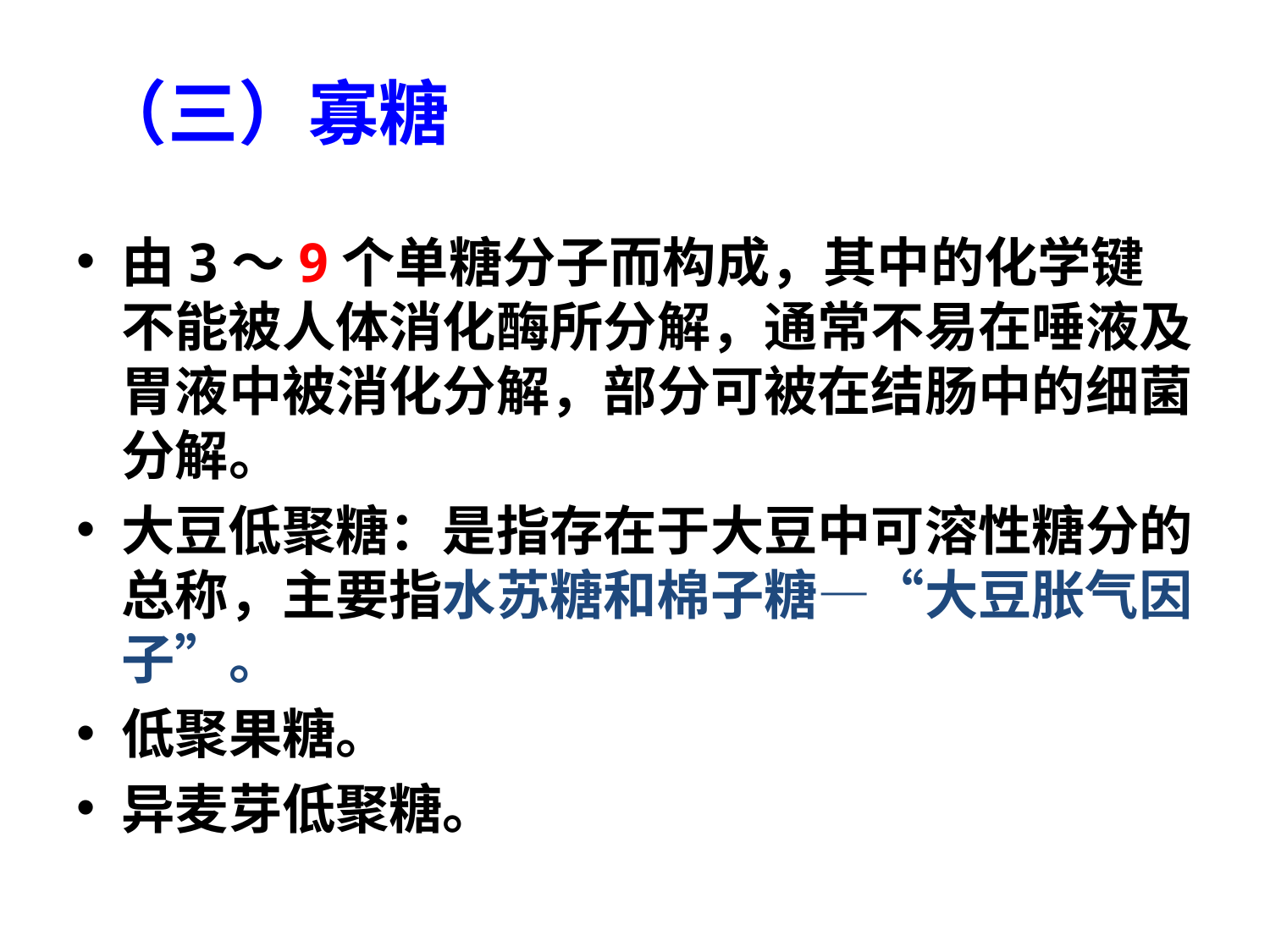

# （三）寡糖
由3～9个单糖分子而构成，其中的化学键不能被人体消化酶所分解，通常不易在唾液及胃液中被消化分解，部分可被在结肠中的细菌分解。
大豆低聚糖：是指存在于大豆中可溶性糖分的总称，主要指水苏糖和棉子糖—“大豆胀气因子”。
低聚果糖。
异麦芽低聚糖。